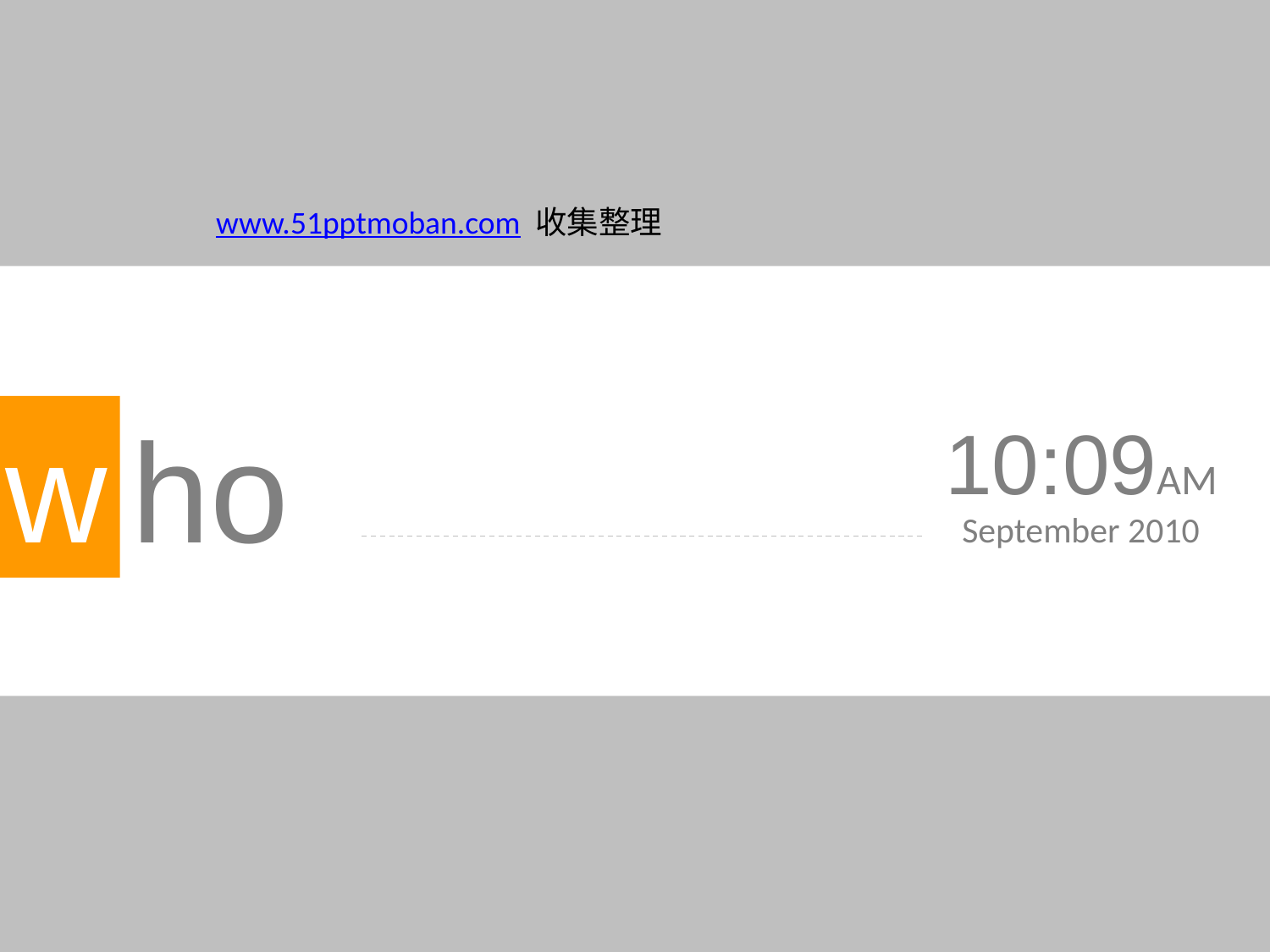

www.51pptmoban.com 收集整理
w
ho
10:09AM
September 2010